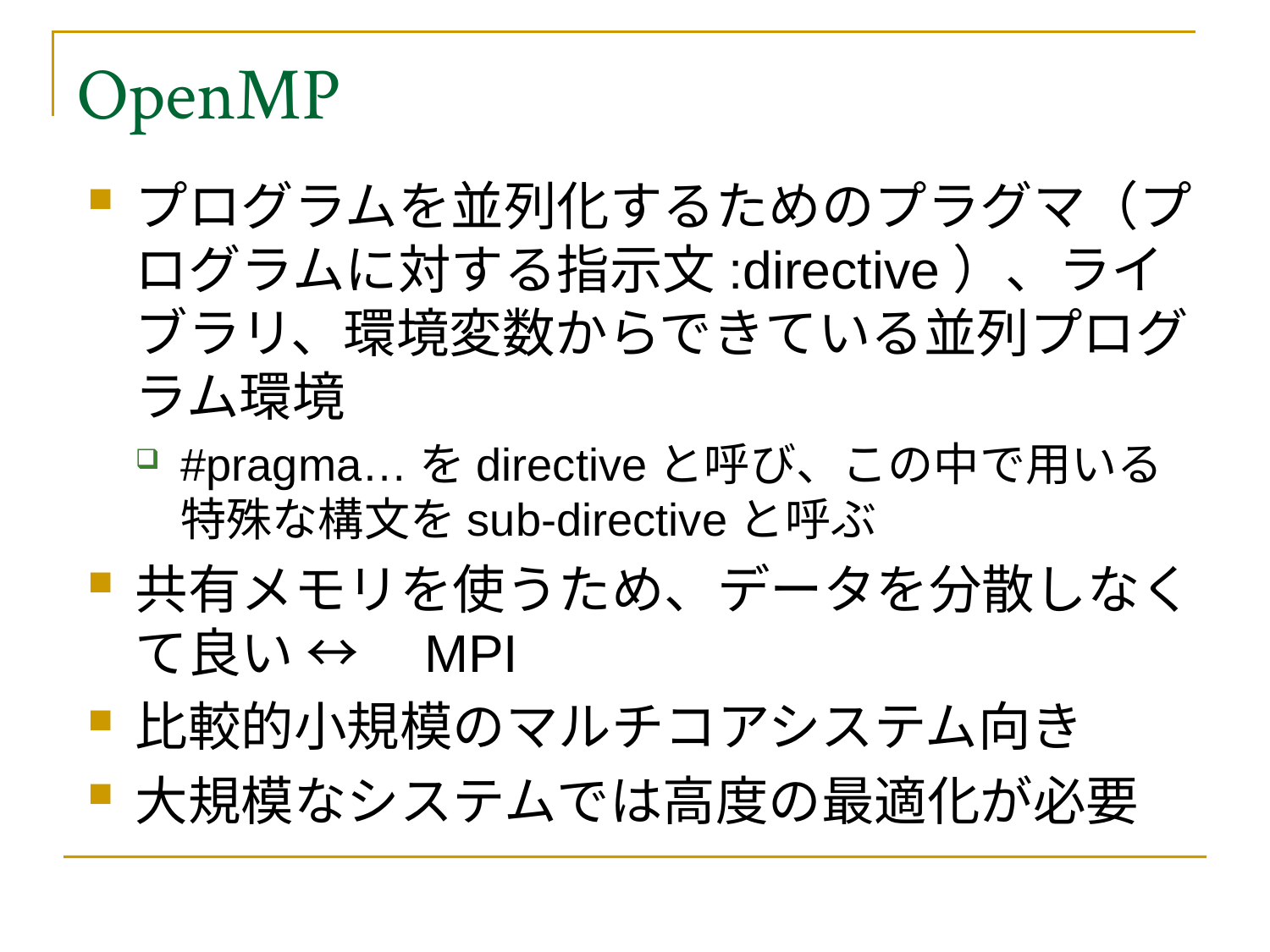

# OpenMP
プログラムを並列化するためのプラグマ（プログラムに対する指示文:directive）、ライブラリ、環境変数からできている並列プログラム環境
#pragma…をdirectiveと呼び、この中で用いる特殊な構文をsub-directiveと呼ぶ
共有メモリを使うため、データを分散しなくて良い ↔　MPI
比較的小規模のマルチコアシステム向き
大規模なシステムでは高度の最適化が必要